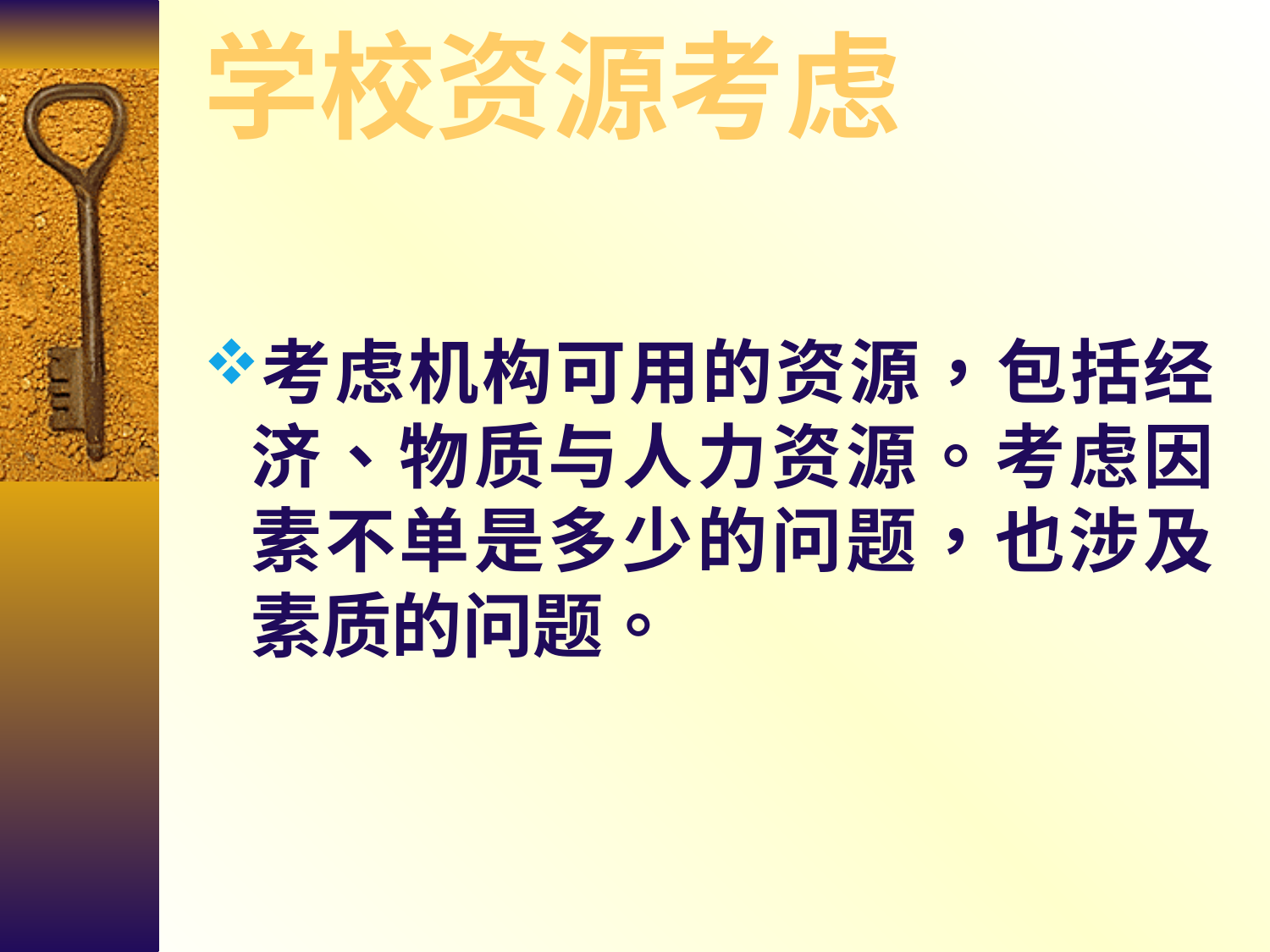

# 学校资源考虑

考虑机构可用的资源，包括经济、物质与人力资源。考虑因素不单是多少的问题，也涉及素质的问题。